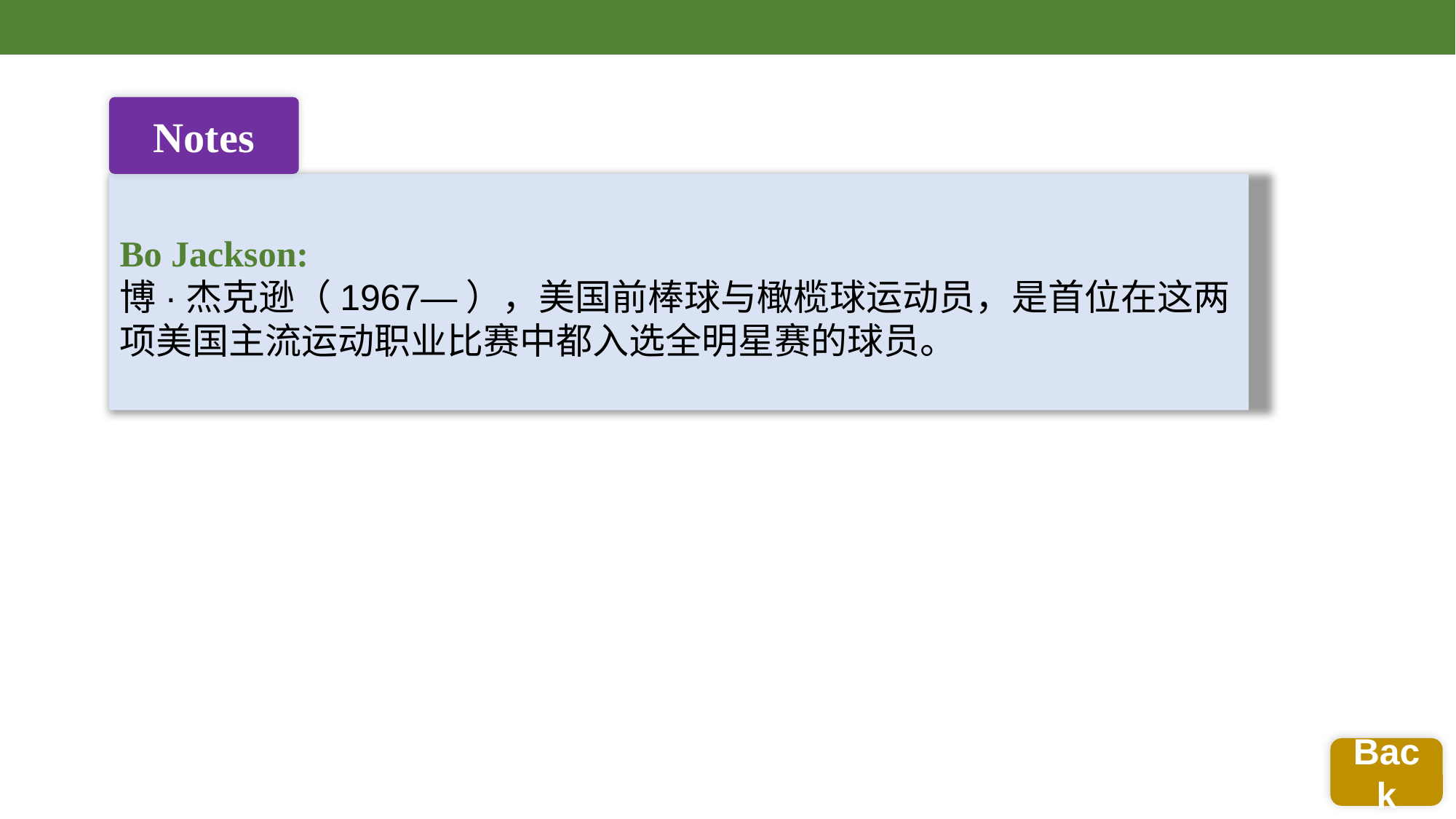

Notes

Bo Jackson:
博·杰克逊（1967—），美国前棒球与橄榄球运动员，是首位在这两项美国主流运动职业比赛中都入选全明星赛的球员。

Back